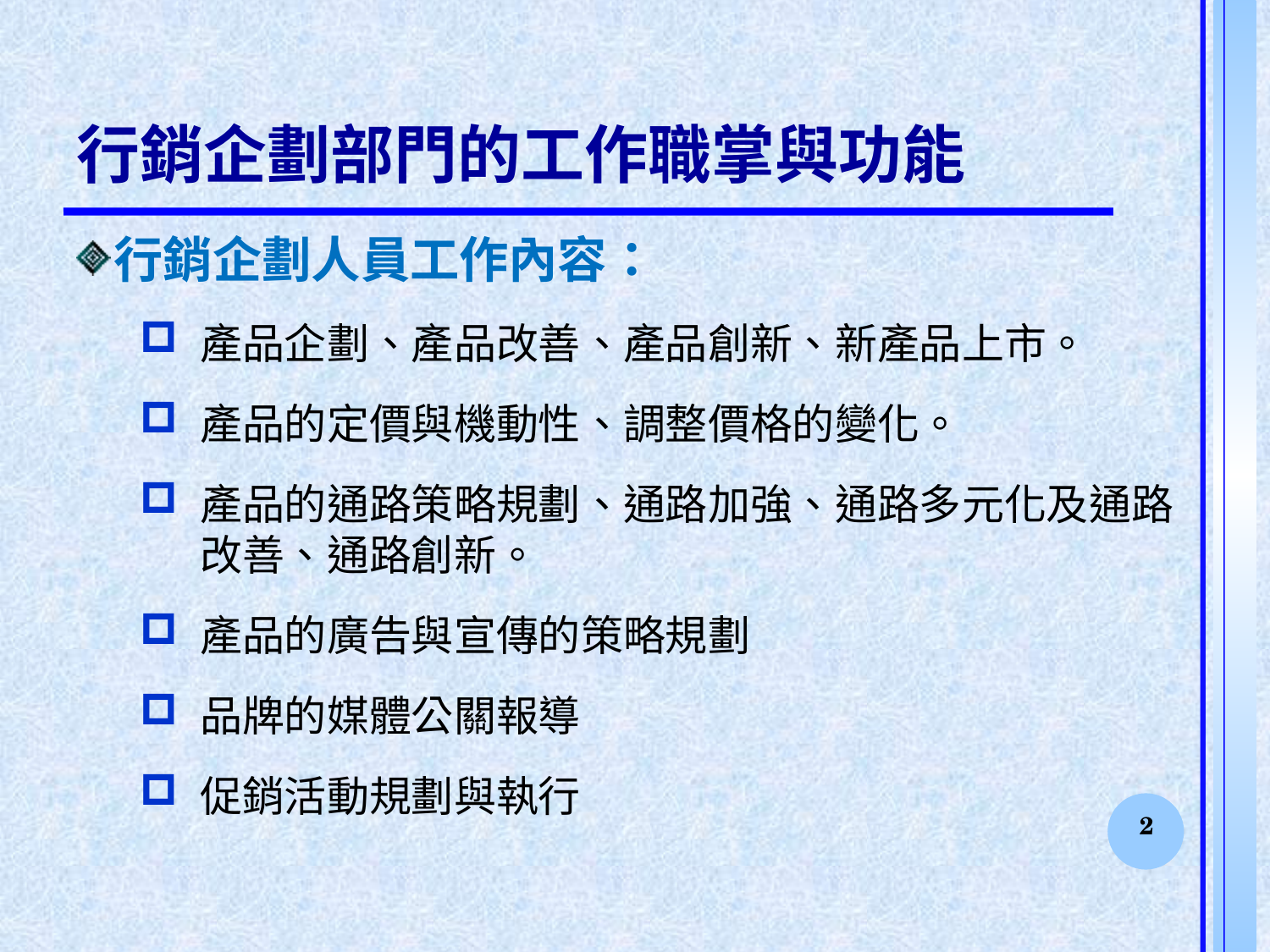

# 行銷企劃部門的工作職掌與功能
行銷企劃人員工作內容：
產品企劃、產品改善、產品創新、新產品上市。
產品的定價與機動性、調整價格的變化。
產品的通路策略規劃、通路加強、通路多元化及通路改善、通路創新。
產品的廣告與宣傳的策略規劃
品牌的媒體公關報導
促銷活動規劃與執行

2